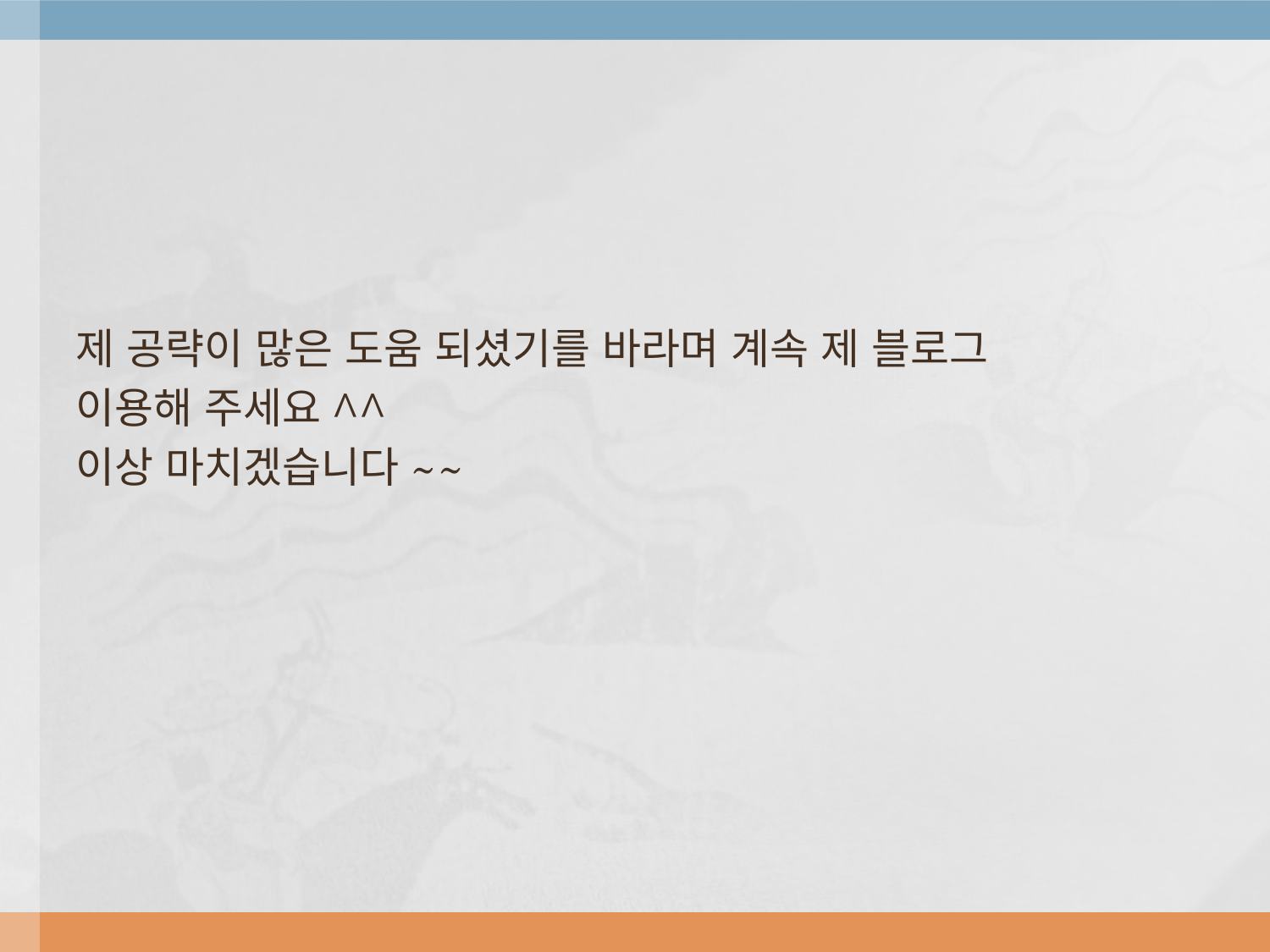

제 공략이 많은 도움 되셨기를 바라며 계속 제 블로그
이용해 주세요^^
이상 마치겠습니다~~